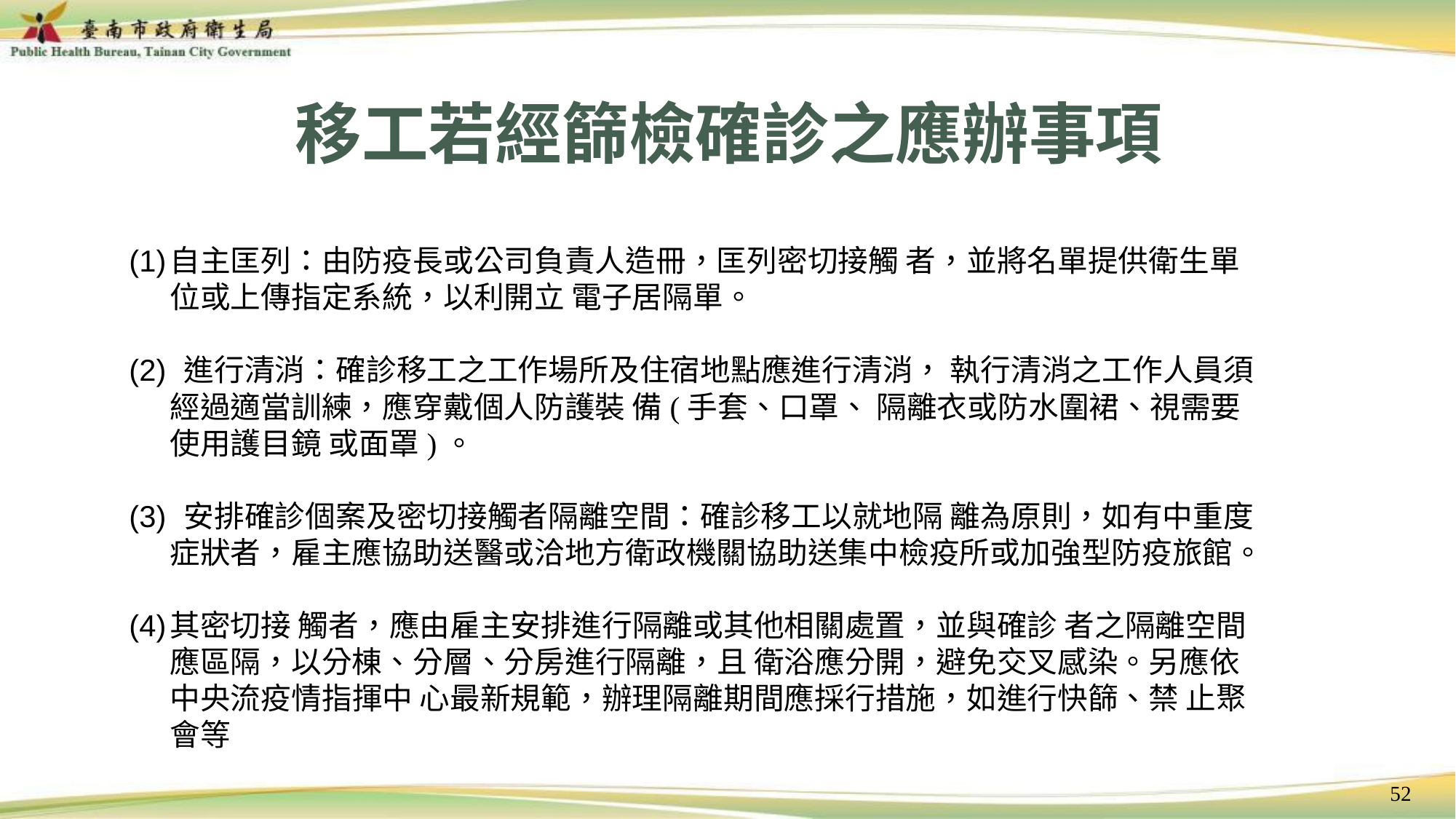

# 移工若經篩檢確診之應辦事項
自主匡列：由防疫長或公司負責人造冊，匡列密切接觸 者，並將名單提供衛生單位或上傳指定系統，以利開立 電子居隔單。

 進行清消：確診移工之工作場所及住宿地點應進行清消， 執行清消之工作人員須經過適當訓練，應穿戴個人防護裝 備(手套、口罩、 隔離衣或防水圍裙、視需要使用護目鏡 或面罩)。

 安排確診個案及密切接觸者隔離空間：確診移工以就地隔 離為原則，如有中重度症狀者，雇主應協助送醫或洽地方衛政機關協助送集中檢疫所或加強型防疫旅館。

其密切接 觸者，應由雇主安排進行隔離或其他相關處置，並與確診 者之隔離空間應區隔，以分棟、分層、分房進行隔離，且 衛浴應分開，避免交叉感染。另應依中央流疫情指揮中 心最新規範，辦理隔離期間應採行措施，如進行快篩、禁 止聚會等
52